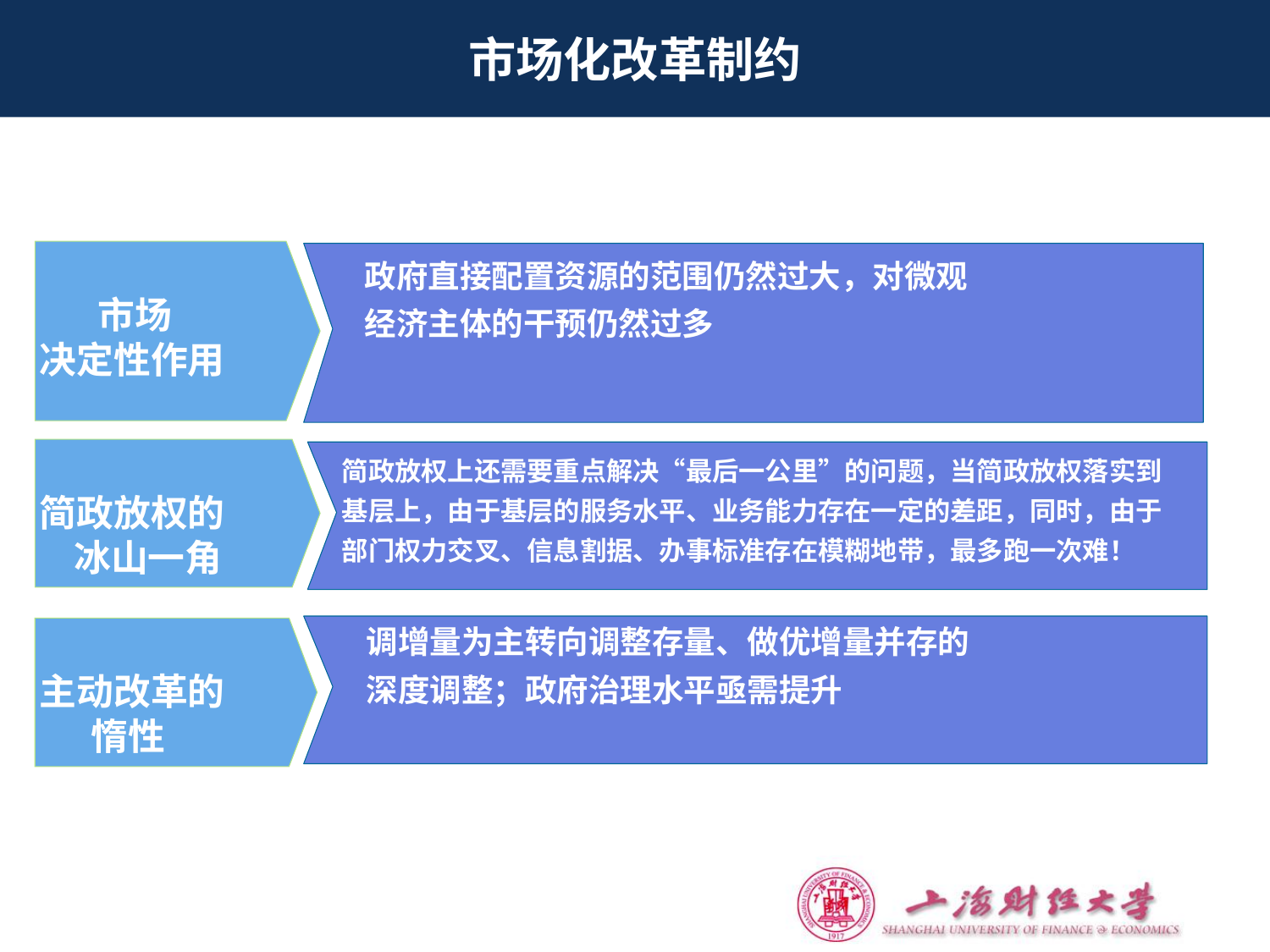

# 市场化改革制约

      市场
决定性作用

政府直接配置资源的范围仍然过大，对微观
经济主体的干预仍然过多

简政放权的
   冰山一角

简政放权上还需要重点解决“最后一公里”的问题，当简政放权落实到
基层上，由于基层的服务水平、业务能力存在一定的差距，同时，由于
部门权力交叉、信息割据、办事标准存在模糊地带，最多跑一次难！

主动改革的
     惰性
       调增量为主转向调整存量、做优增量并存的
       深度调整；政府治理水平亟需提升